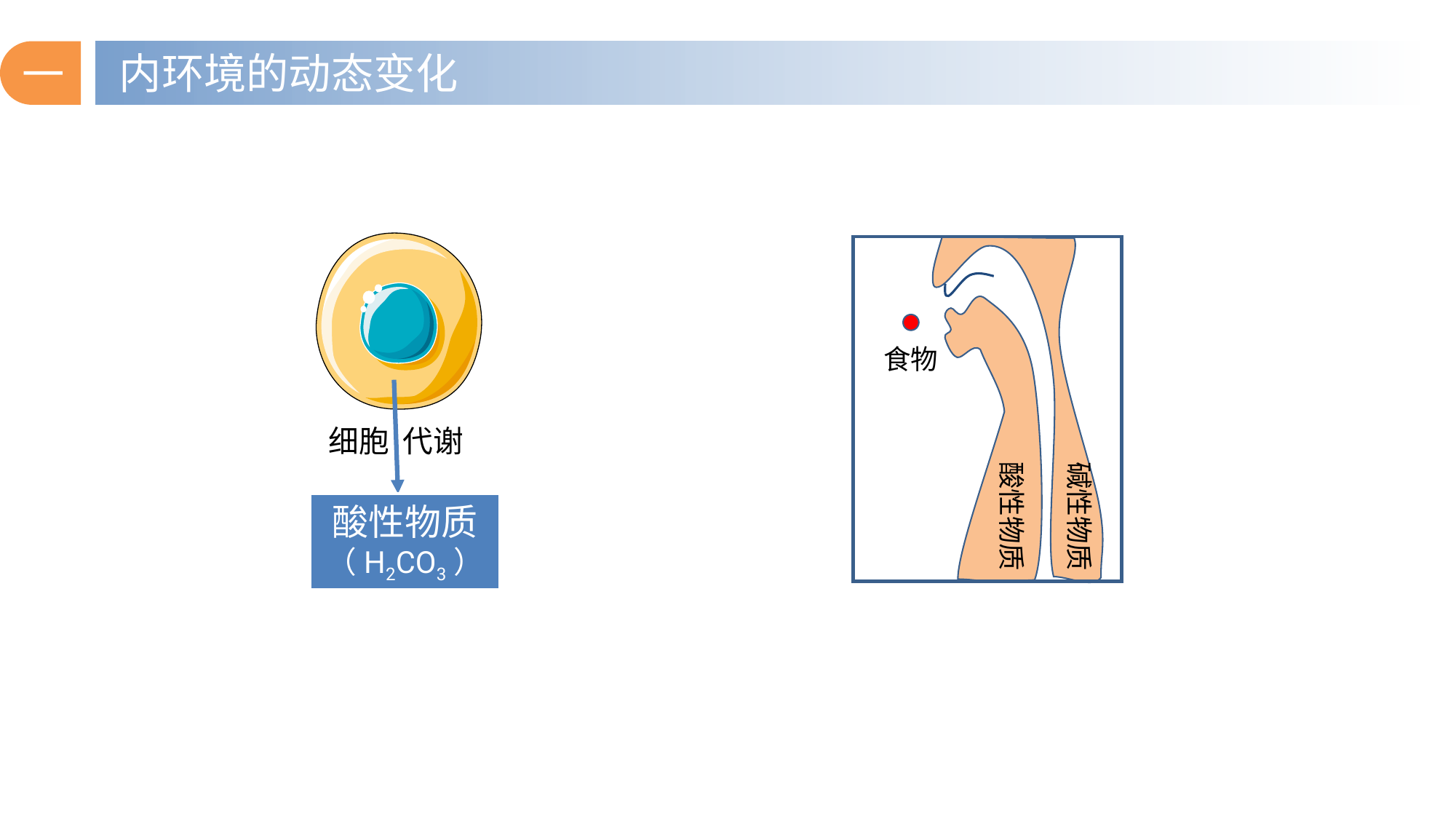

一
内环境的动态变化

食物

细胞  代谢
酸性物质
碱性物质
酸性物质
（H2CO3）